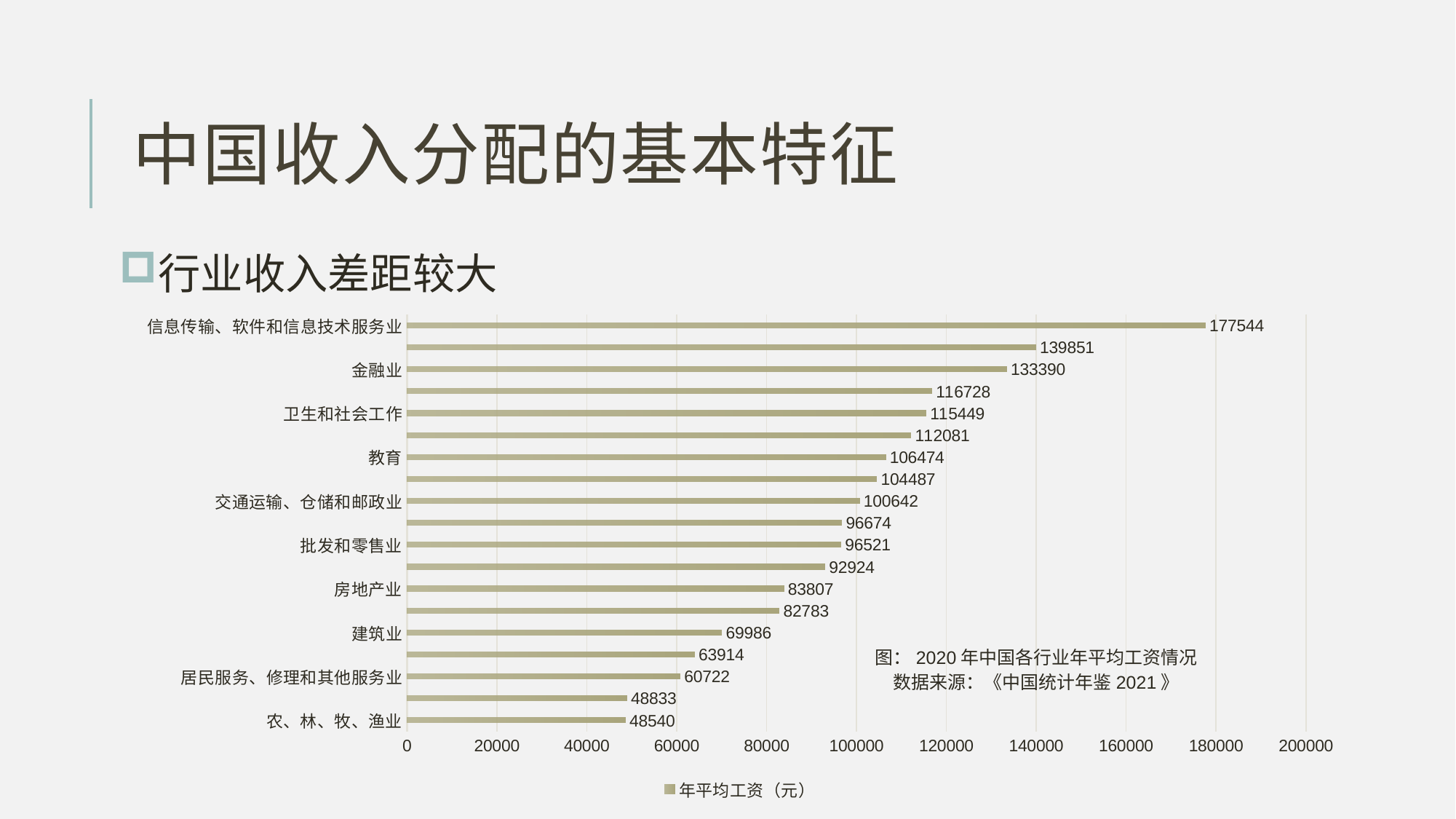

# 中国收入分配的基本特征
行业收入差距较大

### Chart

| Category | 年平均工资（元） |
|---|---|
| 农、林、牧、渔业 | 48540.0 |
| 住宿和餐饮业 | 48833.0 |
| 居民服务、修理和其他服务业 | 60722.0 |
| 水利、环境和公共设施管理业 | 63914.0 |
| 建筑业 | 69986.0 |
| 制造业 | 82783.0 |
| 房地产业 | 83807.0 |
| 租赁和商务服务业 | 92924.0 |
| 批发和零售业 | 96521.0 |
| 采矿业 | 96674.0 |
| 交通运输、仓储和邮政业 | 100642.0 |
| 公共管理、社会保障和社会组织 | 104487.0 |
| 教育 | 106474.0 |
| 文化、体育和娱乐业 | 112081.0 |
| 卫生和社会工作 | 115449.0 |
| 电力、热力、燃气及水生产和供应业 | 116728.0 |
| 金融业 | 133390.0 |
| 科学研究和技术服务业 | 139851.0 |
| 信息传输、软件和信息技术服务业 | 177544.0 |
图：2020年中国各行业年平均工资情况
数据来源：《中国统计年鉴2021》